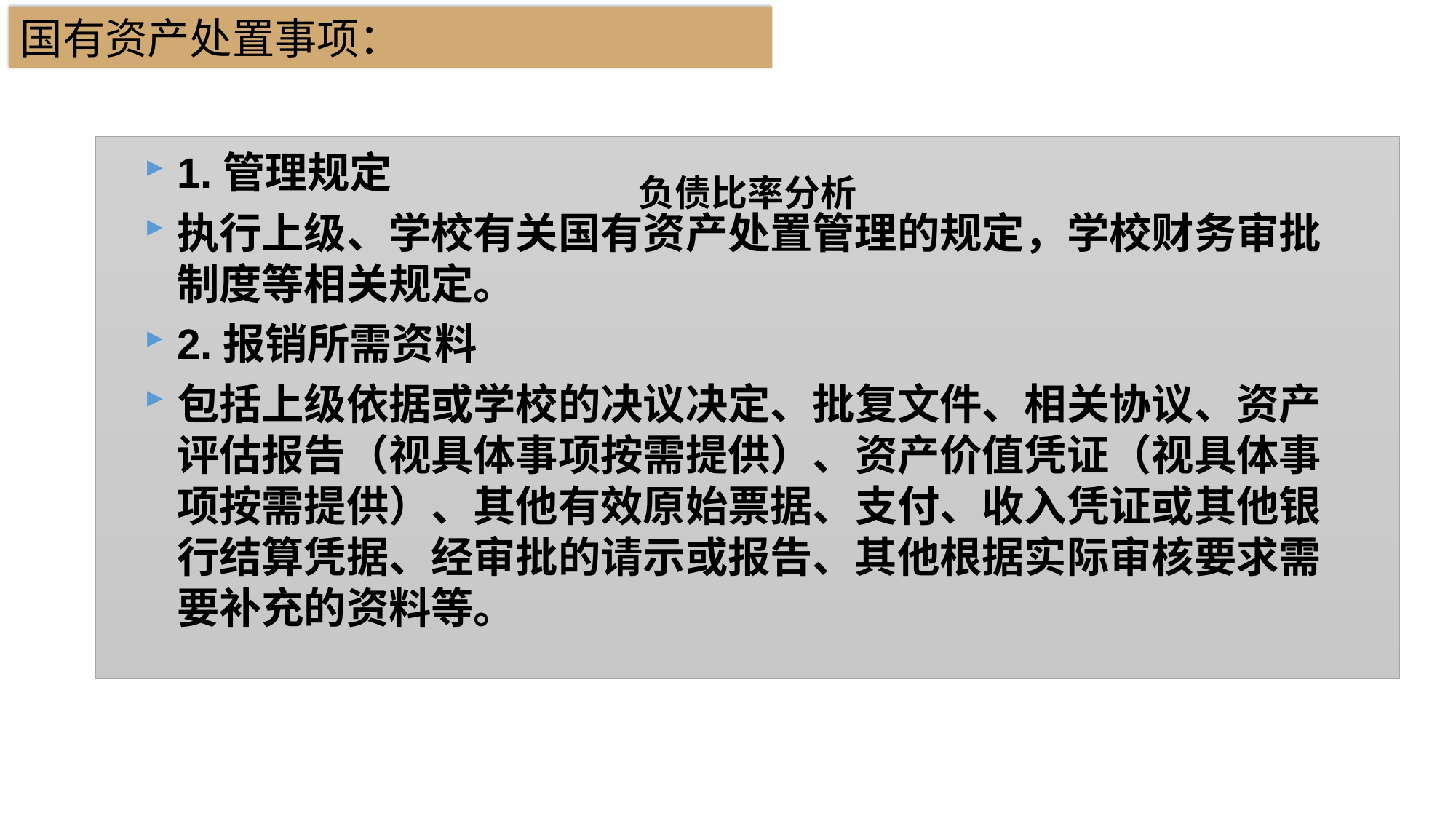

国有资产处置事项：

### Chart: 负债比率分析

| Category |
|---|
1.管理规定
执行上级、学校有关国有资产处置管理的规定，学校财务审批制度等相关规定。
2.报销所需资料
包括上级依据或学校的决议决定、批复文件、相关协议、资产评估报告（视具体事项按需提供）、资产价值凭证（视具体事项按需提供）、其他有效原始票据、支付、收入凭证或其他银行结算凭据、经审批的请示或报告、其他根据实际审核要求需要补充的资料等。